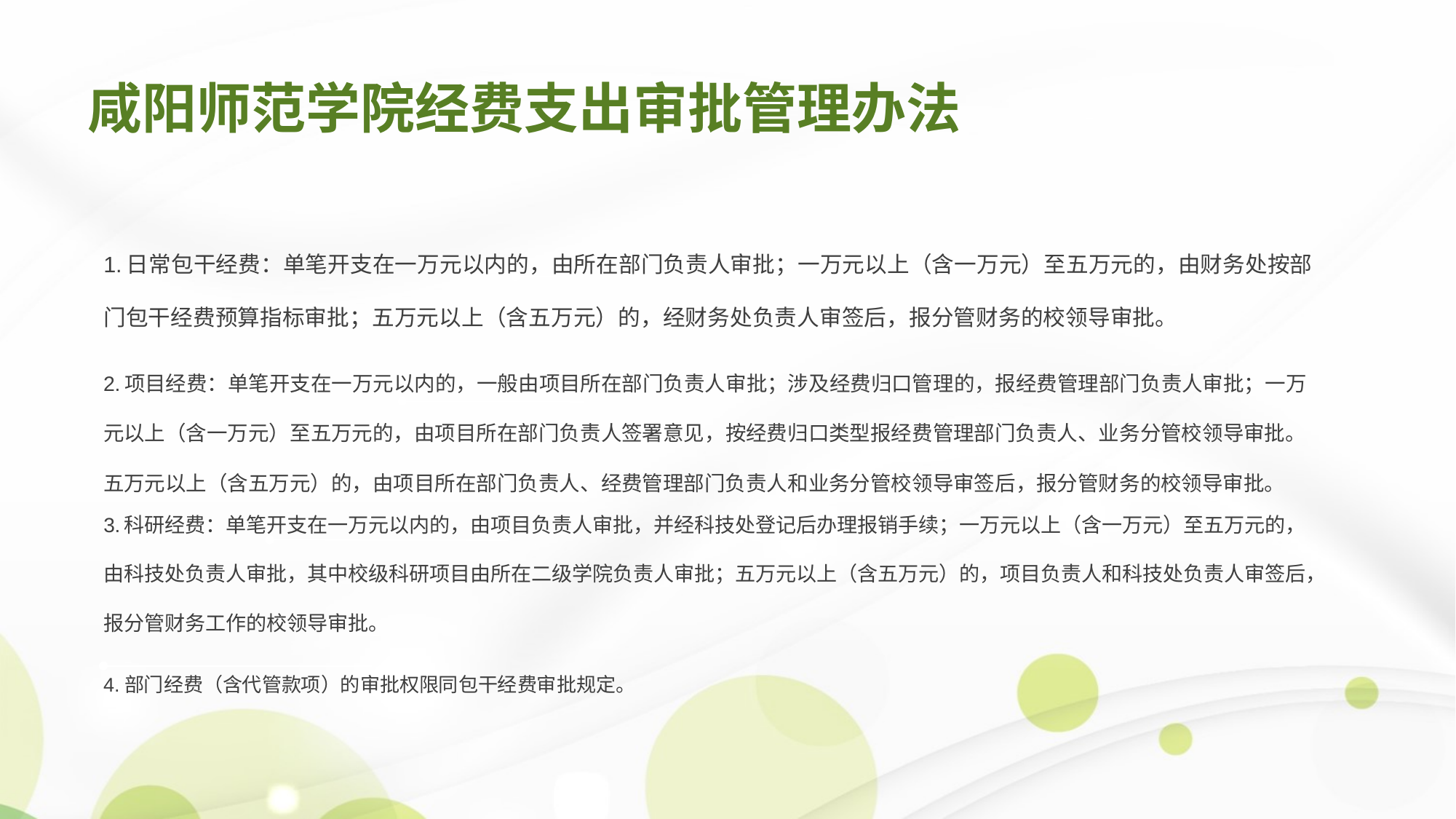

咸阳师范学院经费支出审批管理办法
1.日常包干经费：单笔开支在一万元以内的，由所在部门负责人审批；一万元以上（含一万元）至五万元的，由财务处按部门包干经费预算指标审批；五万元以上（含五万元）的，经财务处负责人审签后，报分管财务的校领导审批。
2.项目经费：单笔开支在一万元以内的，一般由项目所在部门负责人审批；涉及经费归口管理的，报经费管理部门负责人审批；一万元以上（含一万元）至五万元的，由项目所在部门负责人签署意见，按经费归口类型报经费管理部门负责人、业务分管校领导审批。五万元以上（含五万元）的，由项目所在部门负责人、经费管理部门负责人和业务分管校领导审签后，报分管财务的校领导审批。
3.科研经费：单笔开支在一万元以内的，由项目负责人审批，并经科技处登记后办理报销手续；一万元以上（含一万元）至五万元的，由科技处负责人审批，其中校级科研项目由所在二级学院负责人审批；五万元以上（含五万元）的，项目负责人和科技处负责人审签后，报分管财务工作的校领导审批。
4.部门经费（含代管款项）的审批权限同包干经费审批规定。